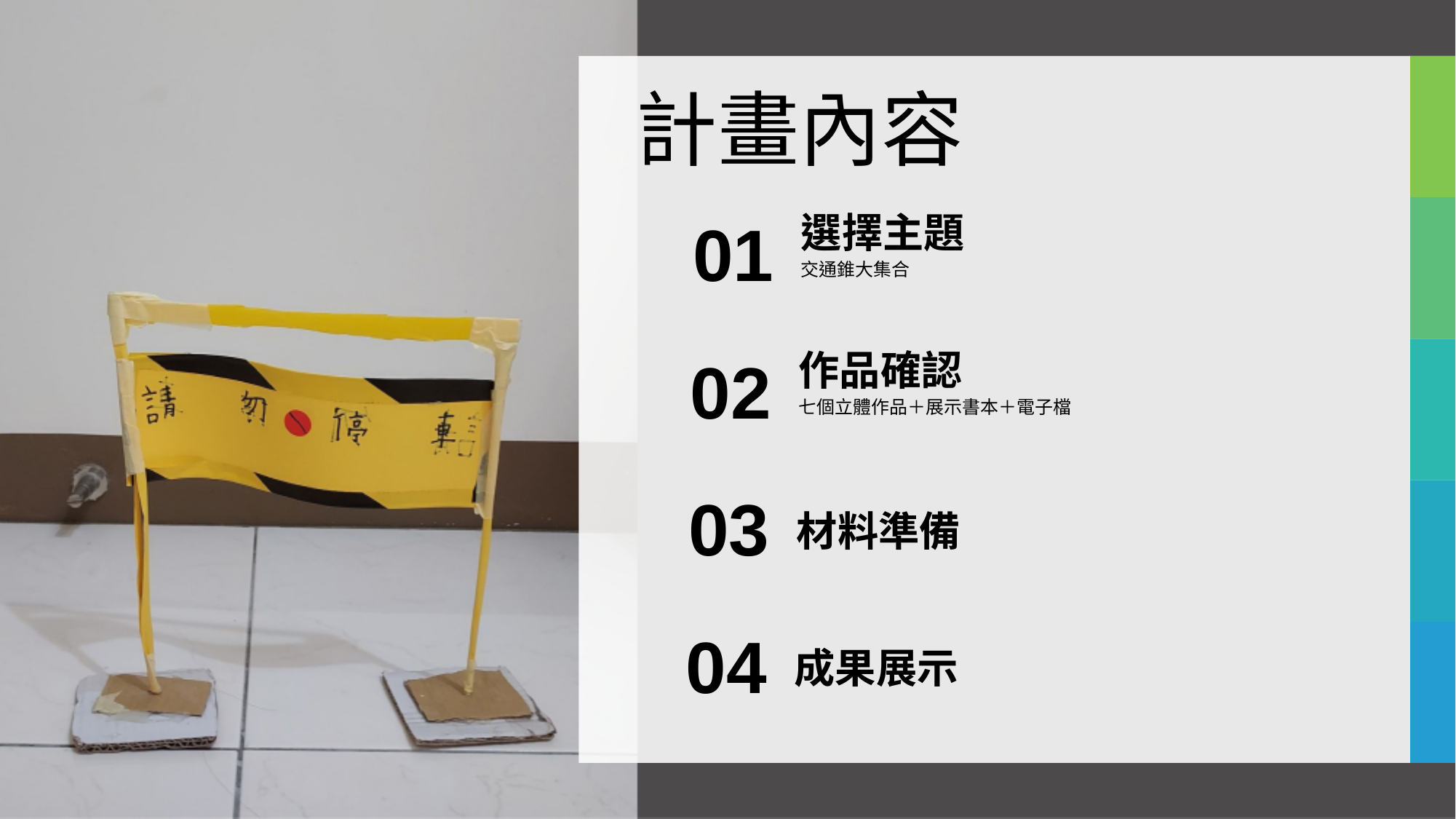

計畫內容
選擇主題
交通錐大集合
01
作品確認
七個立體作品＋展示書本＋電子檔
02

03
材料準備
04
成果展示